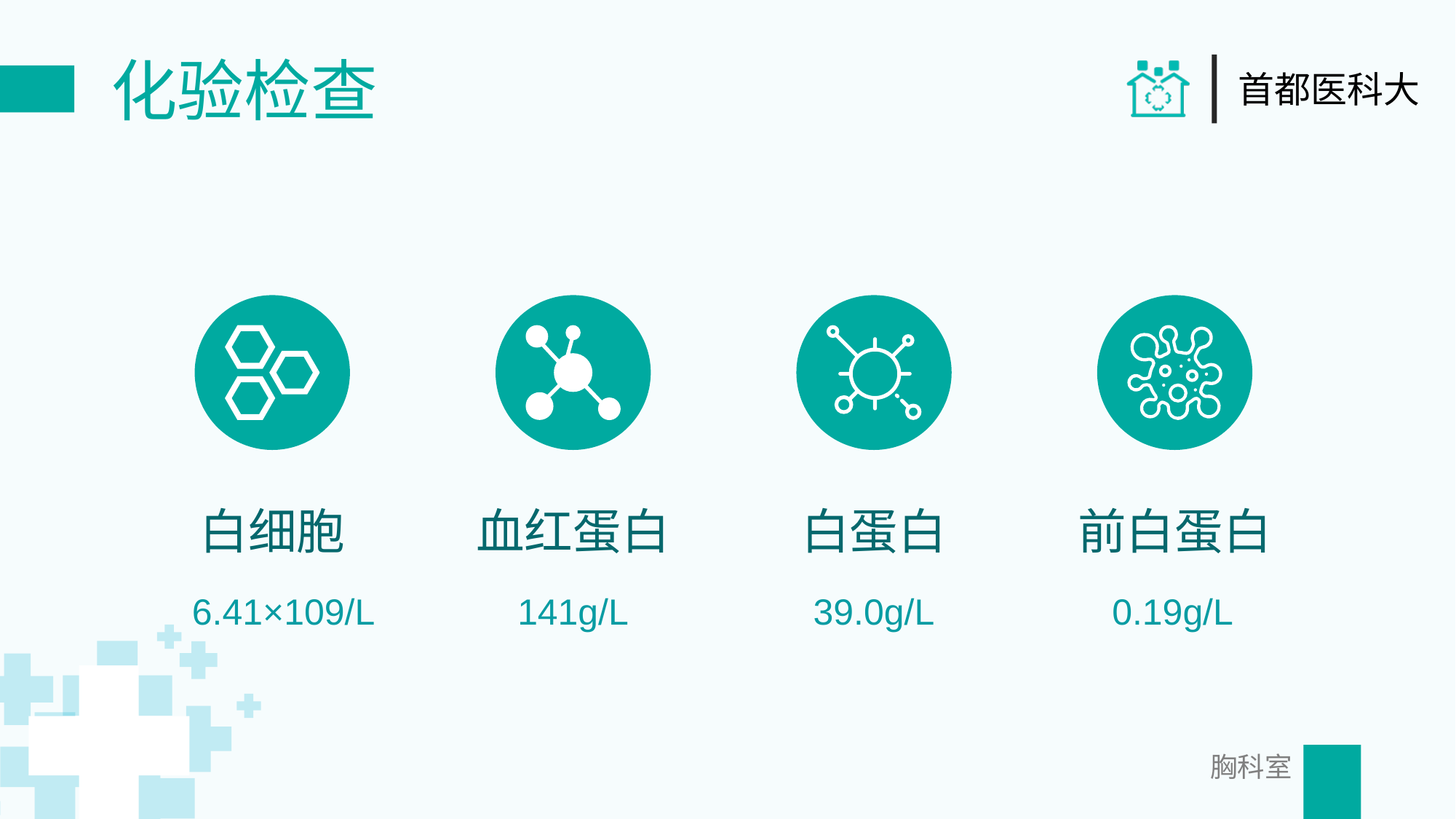

# 化验检查

白细胞
血红蛋白
白蛋白
前白蛋白
6.41×109/L
141g/L
39.0g/L
0.19g/L